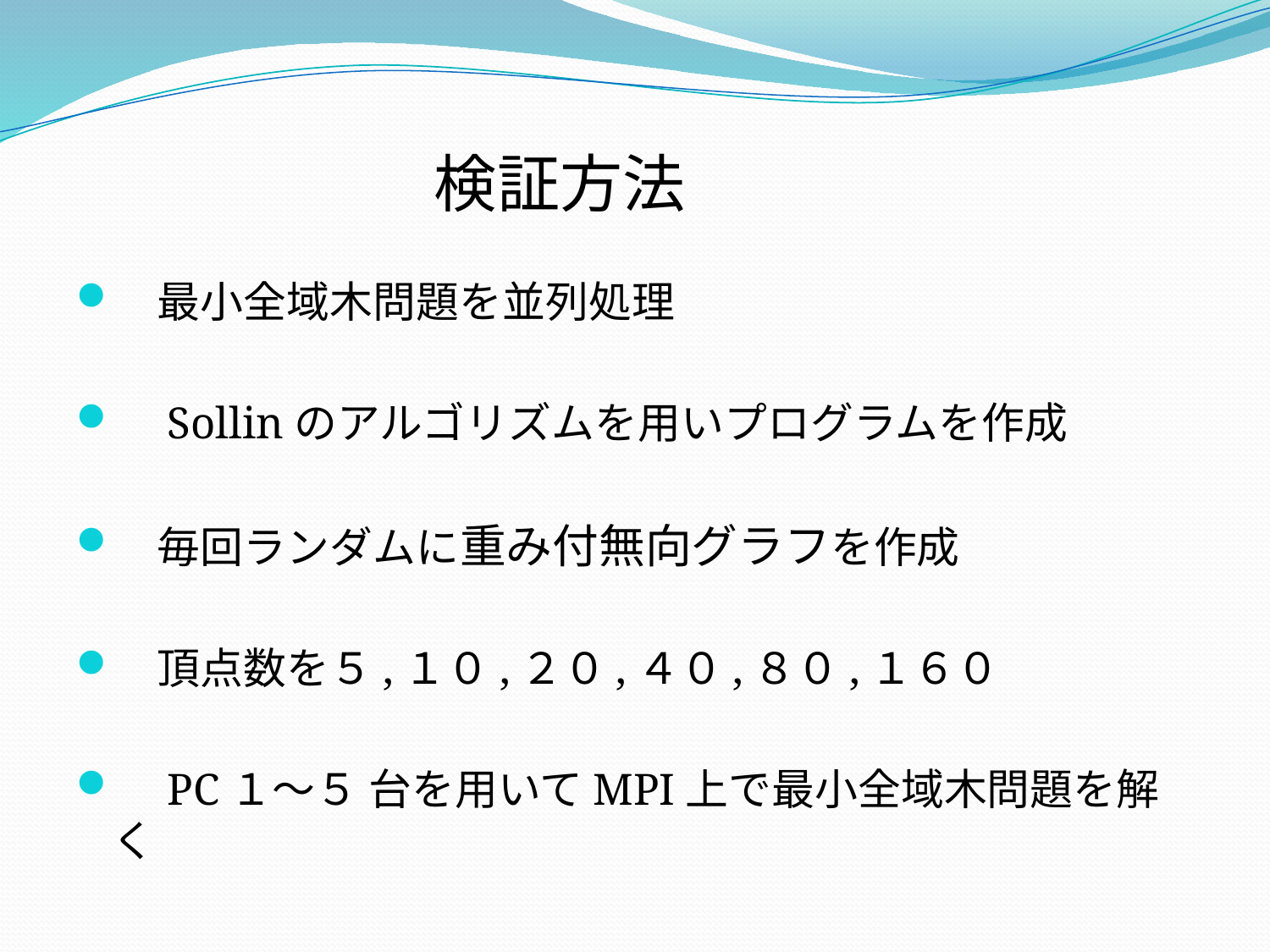

# 検証方法
　最小全域木問題を並列処理

　Sollinのアルゴリズムを用いプログラムを作成

　毎回ランダムに重み付無向グラフを作成

　頂点数を５,１０,２０,４０,８０,１６０

　PC１～５ 台を用いてMPI上で最小全域木問題を解く